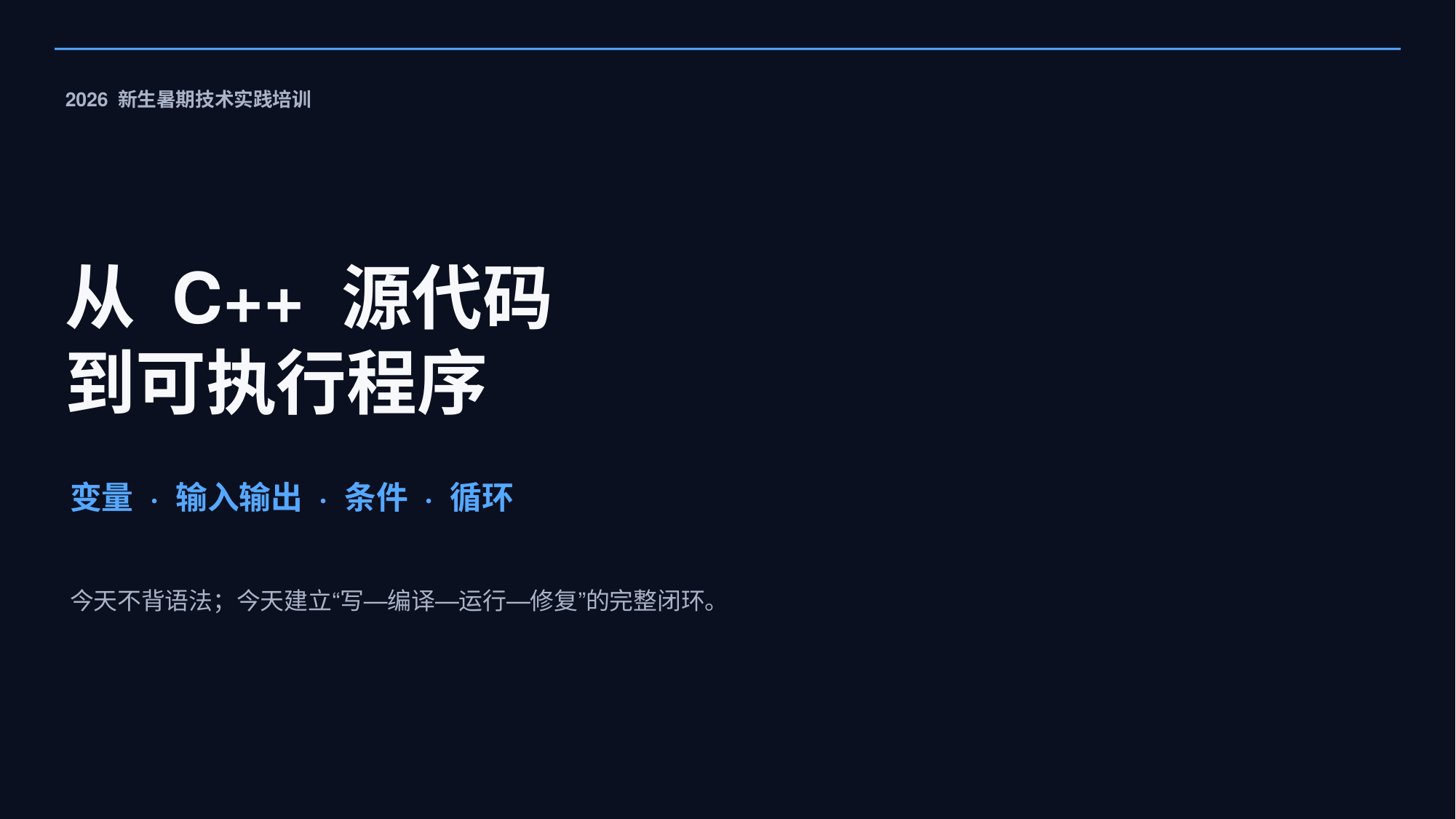

2026 新生暑期技术实践培训
从 C++ 源代码
到可执行程序
变量 · 输入输出 · 条件 · 循环
今天不背语法；今天建立“写—编译—运行—修复”的完整闭环。